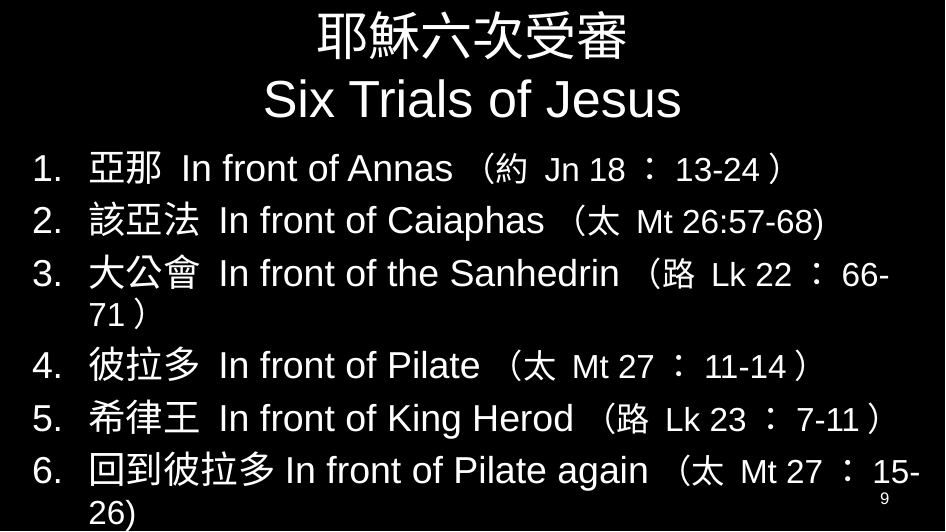

# 耶穌六次受審 Six Trials of Jesus
亞那 In front of Annas（約 Jn 18：13-24）
該亞法 In front of Caiaphas（太 Mt 26:57-68)
大公會 In front of the Sanhedrin（路 Lk 22：66-71）
彼拉多 In front of Pilate（太 Mt 27：11-14）
希律王 In front of King Herod（路 Lk 23：7-11）
回到彼拉多In front of Pilate again（太 Mt 27：15-26)
9